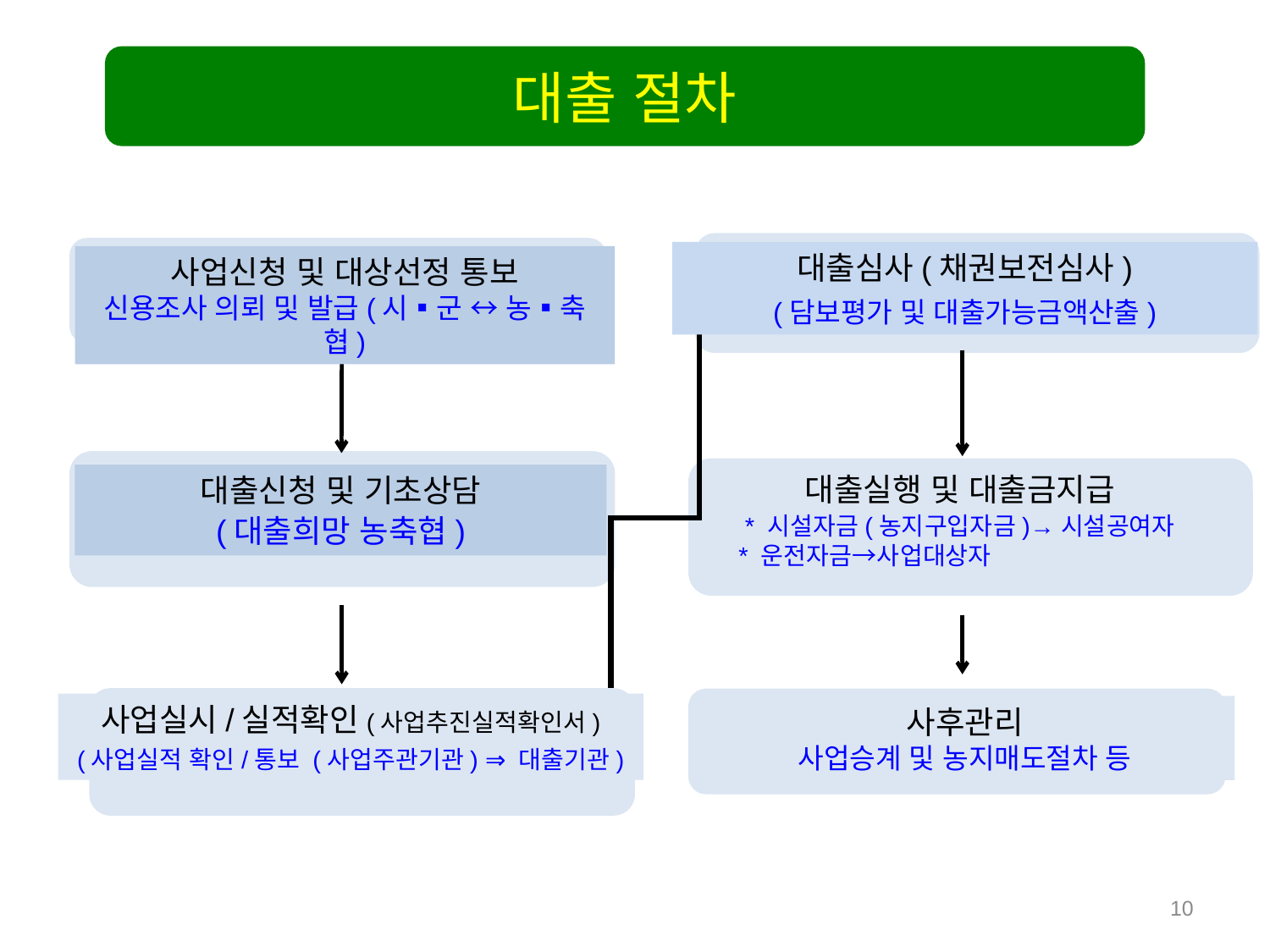

대출 절차

대출심사(채권보전심사)

(담보평가 및 대출가능금액산출)
사업신청 및 대상선정 통보
신용조사 의뢰 및 발급(시▪군 ↔ 농▪축협)

대출실행 및 대출금지급

* 시설자금(농지구입자금)→시설공여자
   * 운전자금→사업대상자
대출신청 및 기초상담

(대출희망 농축협)

사업실시/실적확인(사업추진실적확인서)

(사업실적 확인/통보 (사업주관기관) ⇒ 대출기관)
사후관리
사업승계 및 농지매도절차 등
10